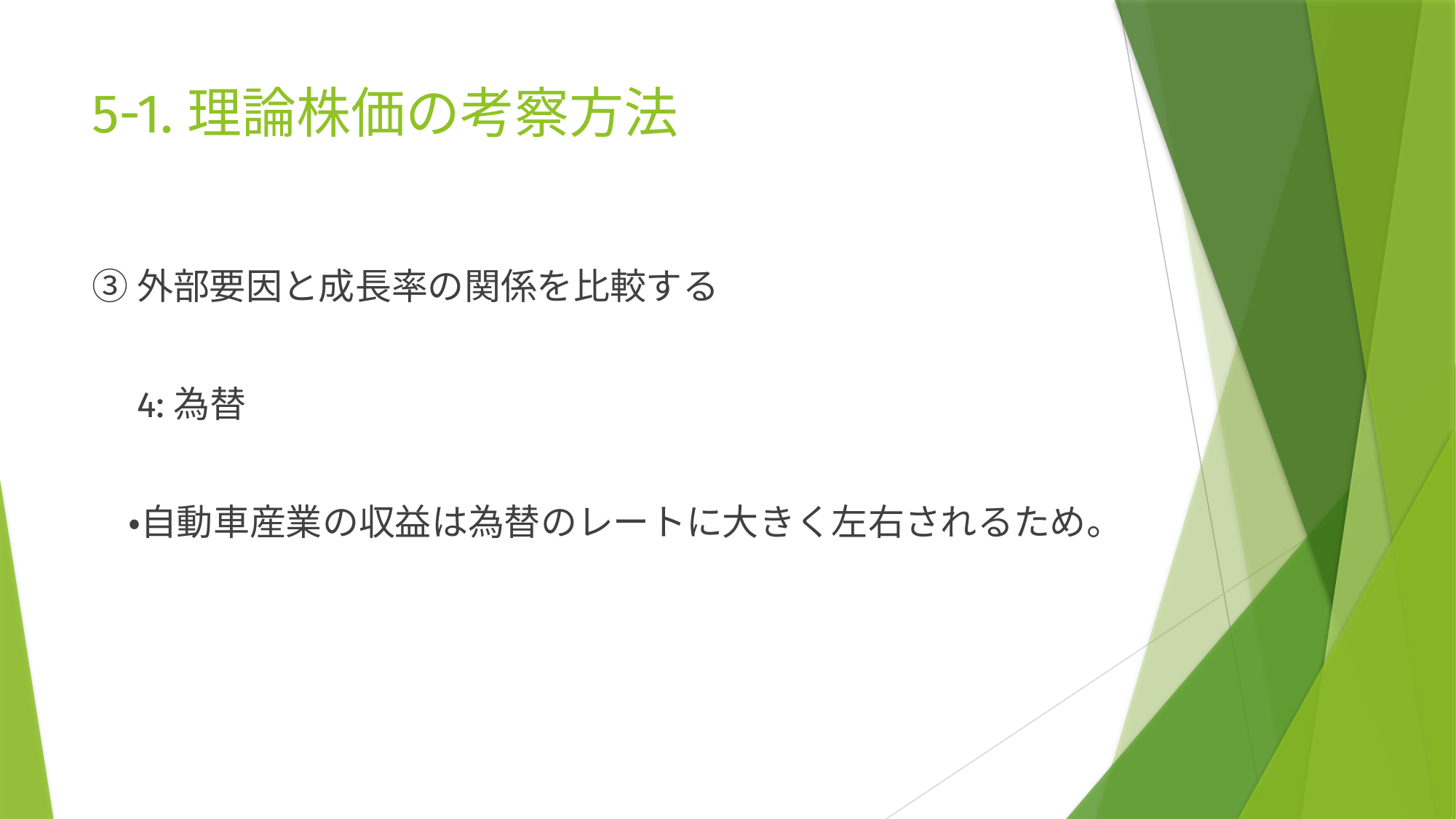

# 5-1.理論株価の考察方法
③外部要因と成長率の関係を比較する

　4:為替

　・自動車産業の収益は為替のレートに大きく左右されるため。